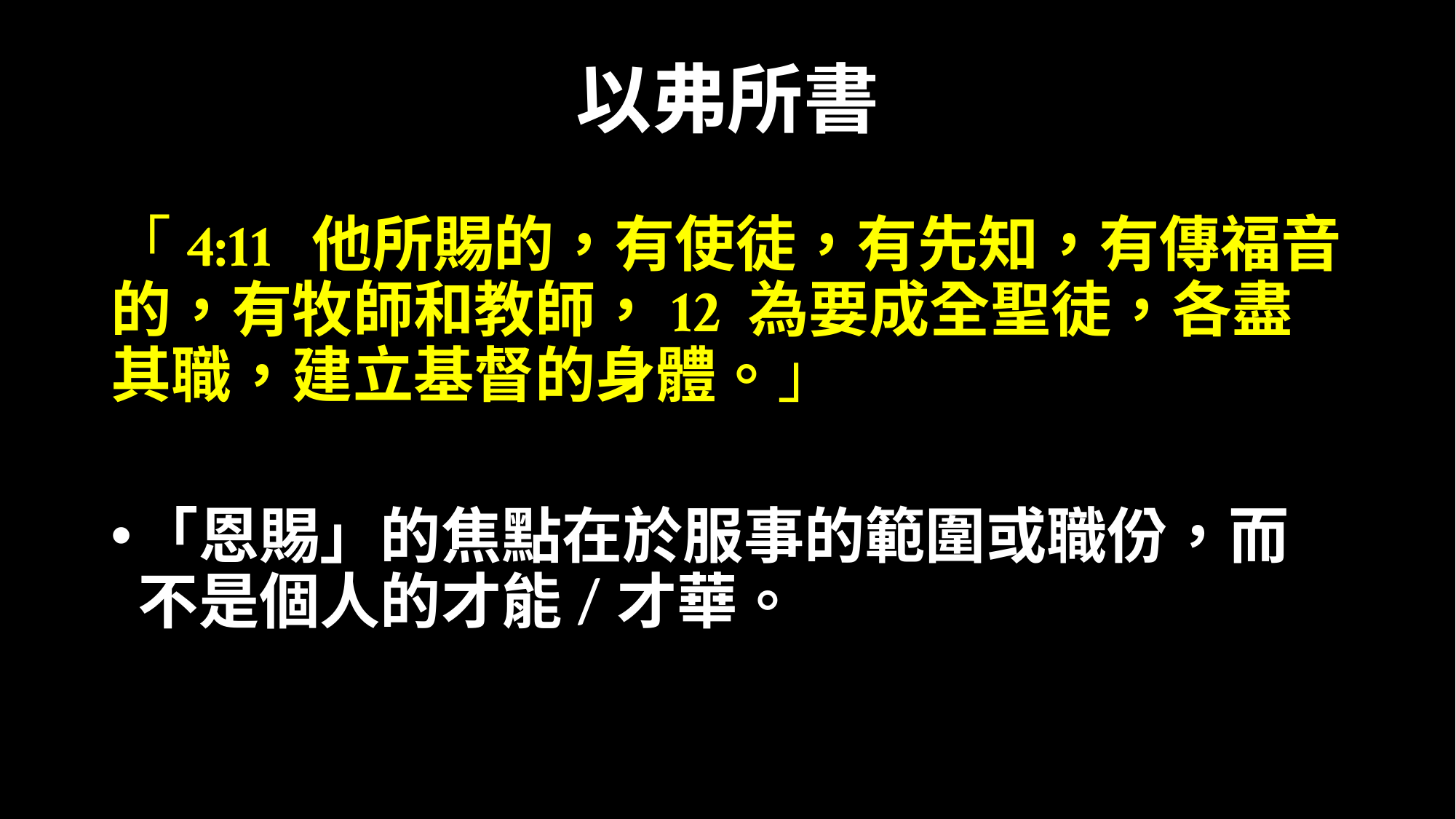

以弗所書

「4:11  他所賜的，有使徒，有先知，有傳福音的，有牧師和教師，12 為要成全聖徒，各盡其職，建立基督的身體。」

「恩賜」的焦點在於服事的範圍或職份，而不是個人的才能/才華。